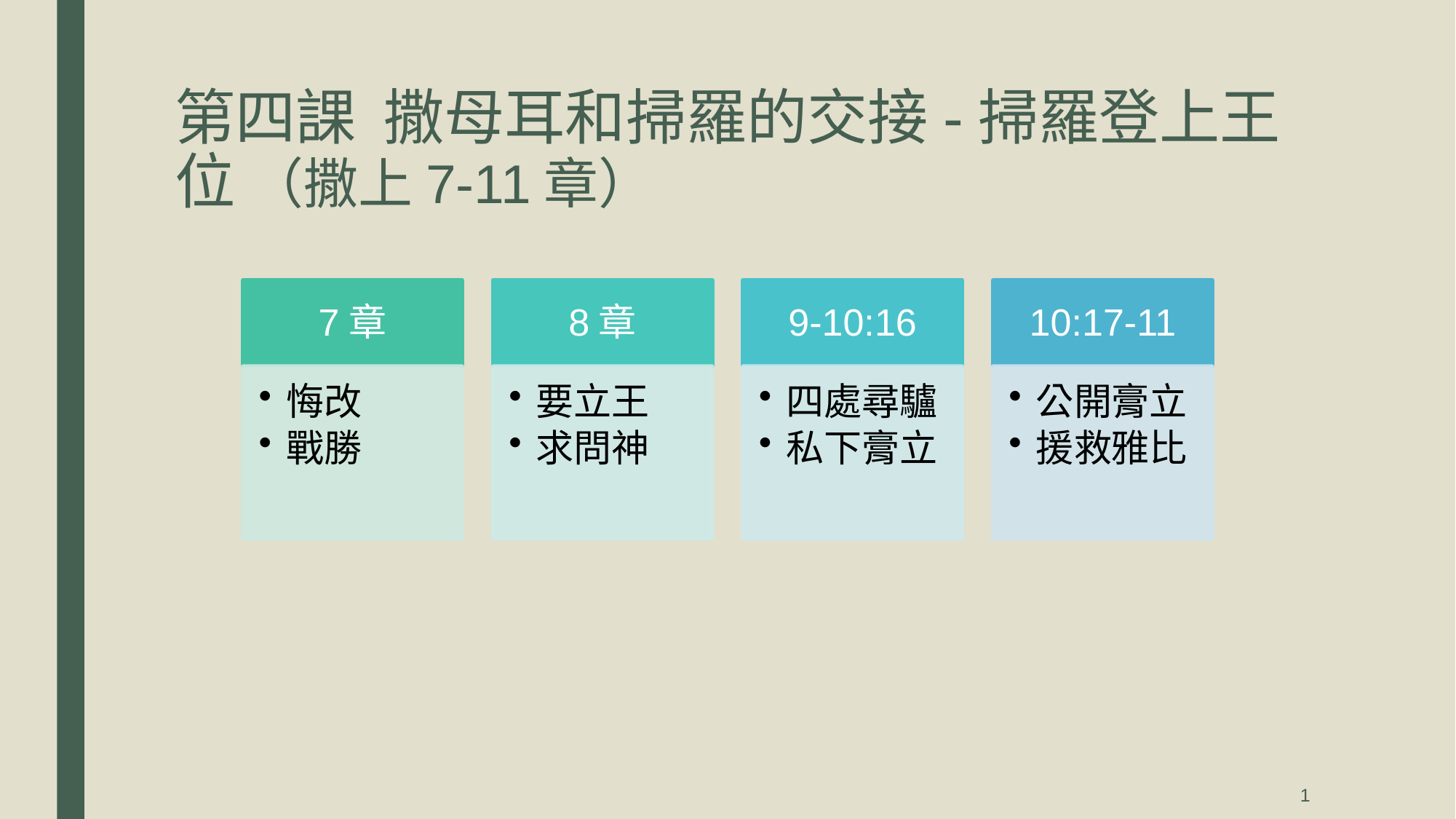

# 第四課  撒母耳和掃羅的交接-掃羅登上王位 （撒上7-11章）
7章
悔改
戰勝
8章
要立王
求問神
9-10:16
四處尋驢
私下膏立
10:17-11
公開膏立
援救雅比
1